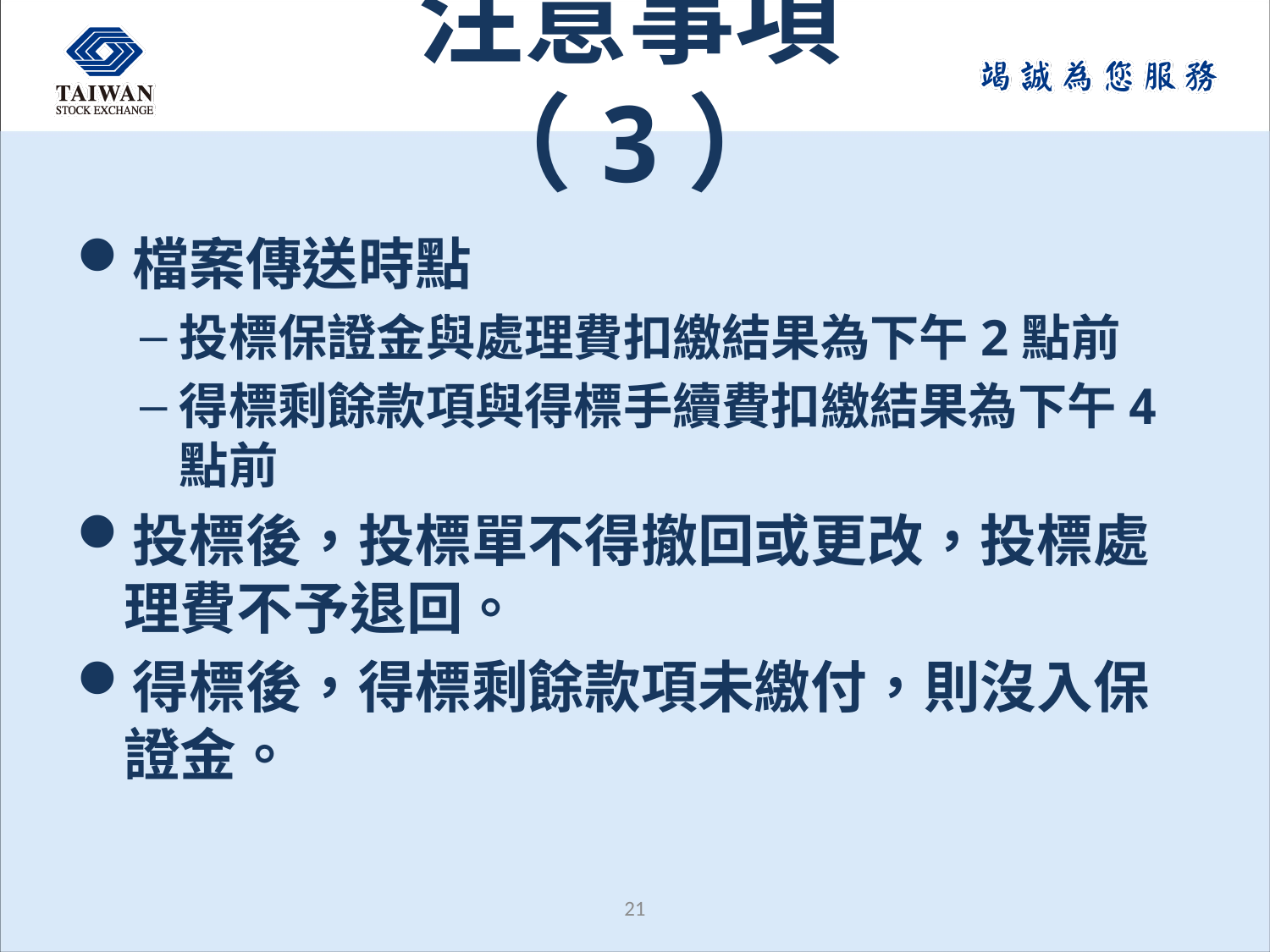

# 注意事項（3）
檔案傳送時點
投標保證金與處理費扣繳結果為下午2點前
得標剩餘款項與得標手續費扣繳結果為下午4點前
投標後，投標單不得撤回或更改，投標處理費不予退回。
得標後，得標剩餘款項未繳付，則沒入保證金。
21